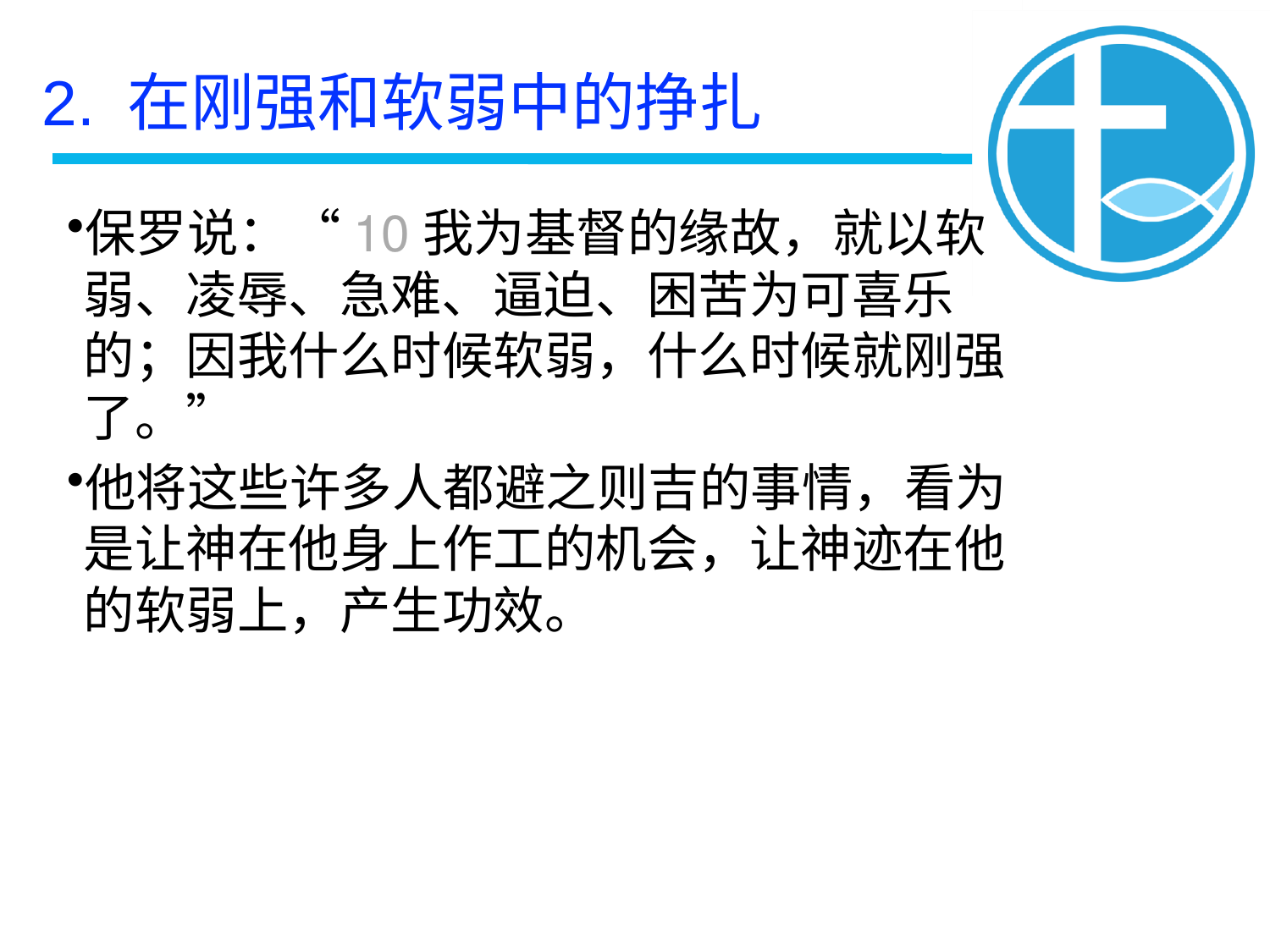

2. 在刚强和软弱中的挣扎
保罗说：“10我为基督的缘故，就以软弱、凌辱、急难、逼迫、困苦为可喜乐的；因我什么时候软弱，什么时候就刚强了。”
他将这些许多人都避之则吉的事情，看为是让神在他身上作工的机会，让神迹在他的软弱上，产生功效。